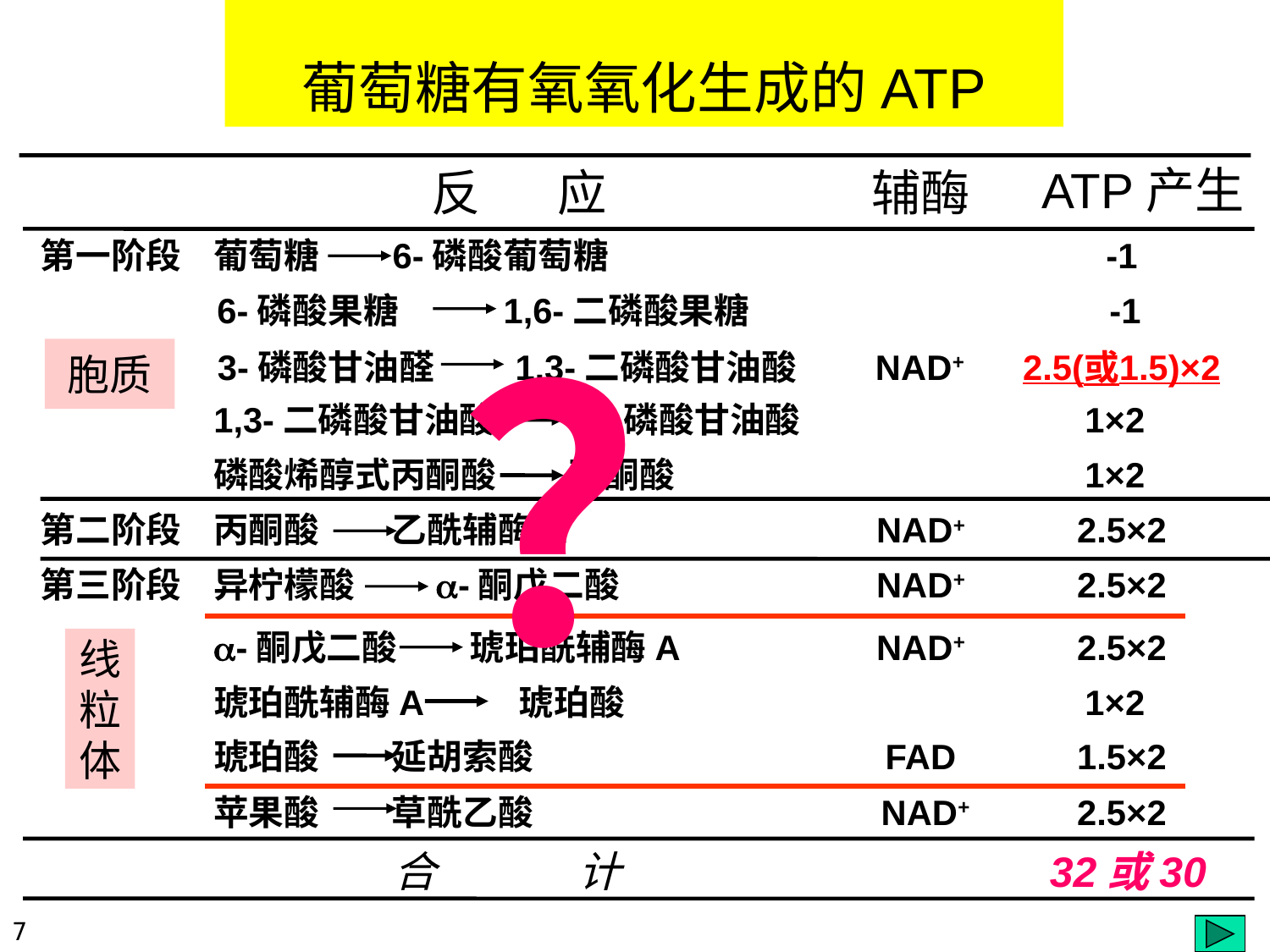

# 葡萄糖有氧氧化生成的ATP
ATP产生

反       应
辅酶

第一阶段
葡萄糖        6-磷酸葡萄糖
-1

 6-磷酸果糖            1,6-二磷酸果糖
  -1

？
胞质
3-磷酸甘油醛         1,3-二磷酸甘油酸

NAD+
2.5(或1.5)×2
1,3-二磷酸甘油酸          3-磷酸甘油酸

              1×2

磷酸烯醇式丙酮酸         丙酮酸
               1×2

第二阶段
丙酮酸         乙酰辅酶A
NAD+
2.5×2

第三阶段
异柠檬酸         α-酮戊二酸
NAD+
2.5×2

α-酮戊二酸         琥珀酰辅酶A
NAD+
2.5×2

线
粒
体
琥珀酰辅酶A         琥珀酸
              1×2

琥珀酸         延胡索酸
FAD
1.5×2

苹果酸         草酰乙酸
 NAD+
2.5×2

合               计
32或30

7